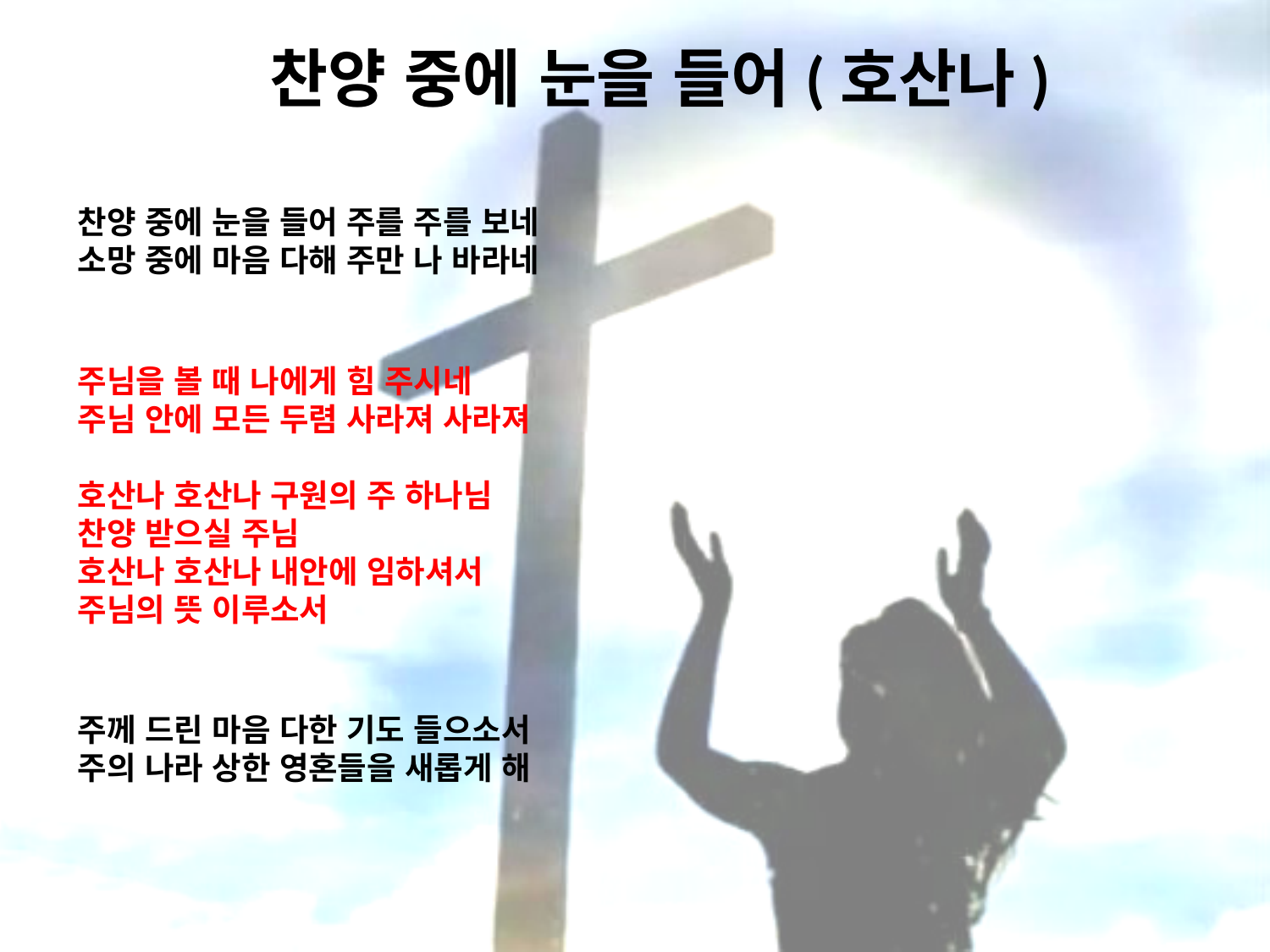

# 찬양 중에 눈을 들어(호산나)
찬양 중에 눈을 들어 주를 주를 보네
소망 중에 마음 다해 주만 나 바라네
주님을 볼 때 나에게 힘 주시네
주님 안에 모든 두렴 사라져 사라져
호산나 호산나 구원의 주 하나님
찬양 받으실 주님
호산나 호산나 내안에 임하셔서
주님의 뜻 이루소서
주께 드린 마음 다한 기도 들으소서
주의 나라 상한 영혼들을 새롭게 해